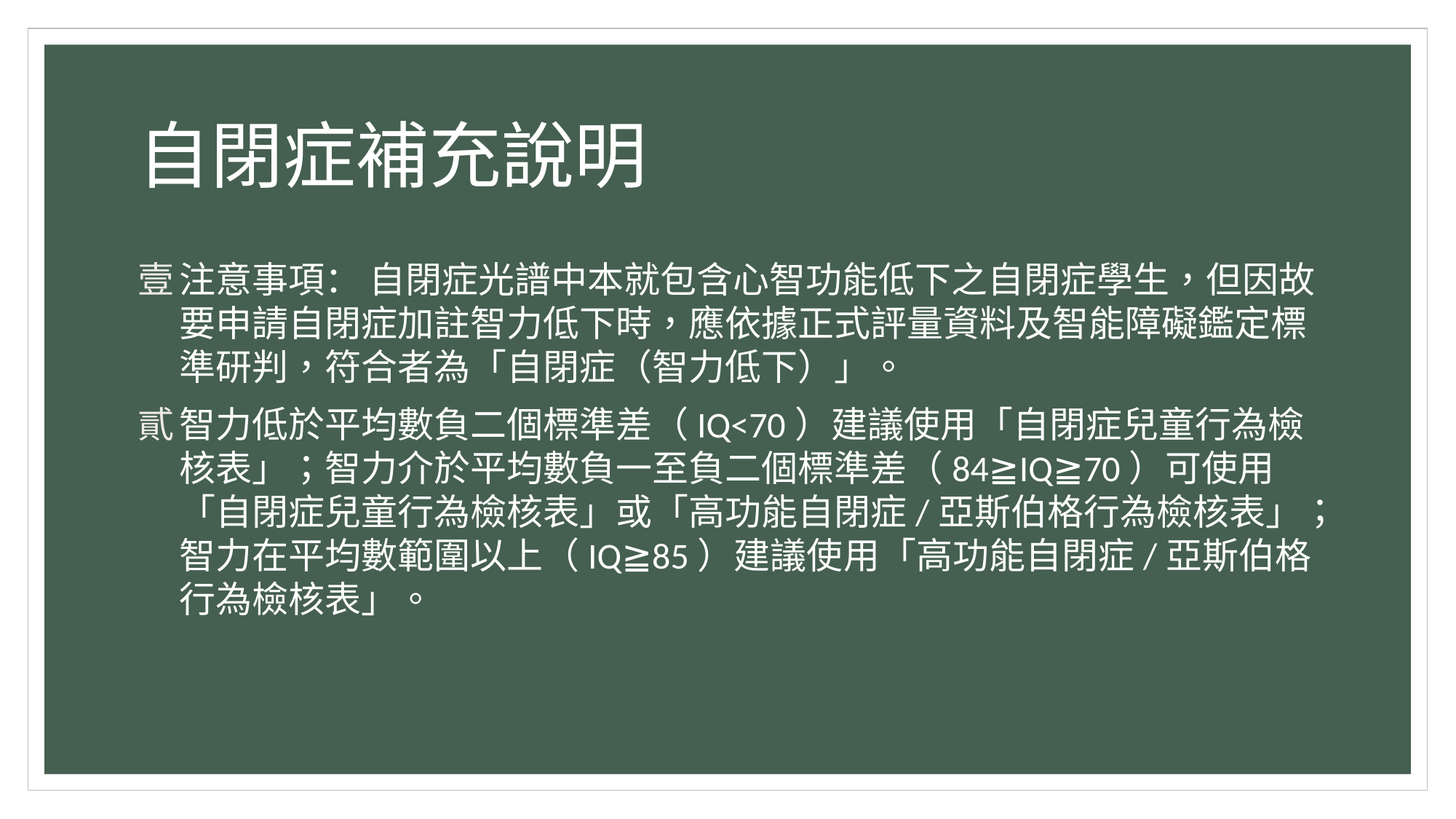

# 自閉症補充說明
注意事項： 自閉症光譜中本就包含心智功能低下之自閉症學生，但因故要申請自閉症加註智力低下時，應依據正式評量資料及智能障礙鑑定標準研判，符合者為「自閉症（智力低下）」。
智力低於平均數負二個標準差（IQ<70）建議使用「自閉症兒童行為檢核表」；智力介於平均數負一至負二個標準差（84≧IQ≧70）可使用「自閉症兒童行為檢核表」或「高功能自閉症/亞斯伯格行為檢核表」；智力在平均數範圍以上（IQ≧85）建議使用「高功能自閉症/亞斯伯格行為檢核表」。